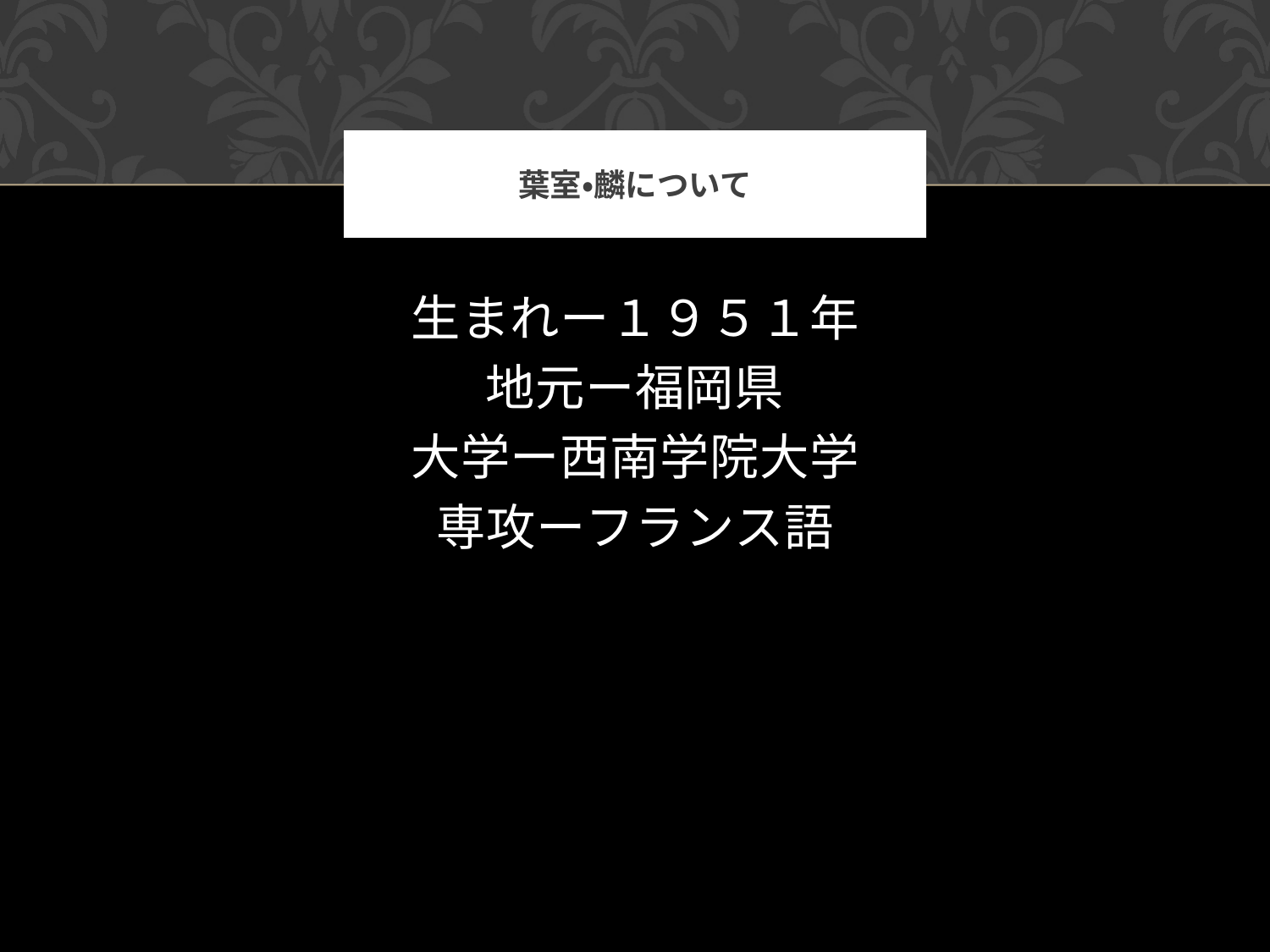

# 葉室・麟について
生まれー１９５１年
地元ー福岡県
大学ー西南学院大学
専攻ーフランス語